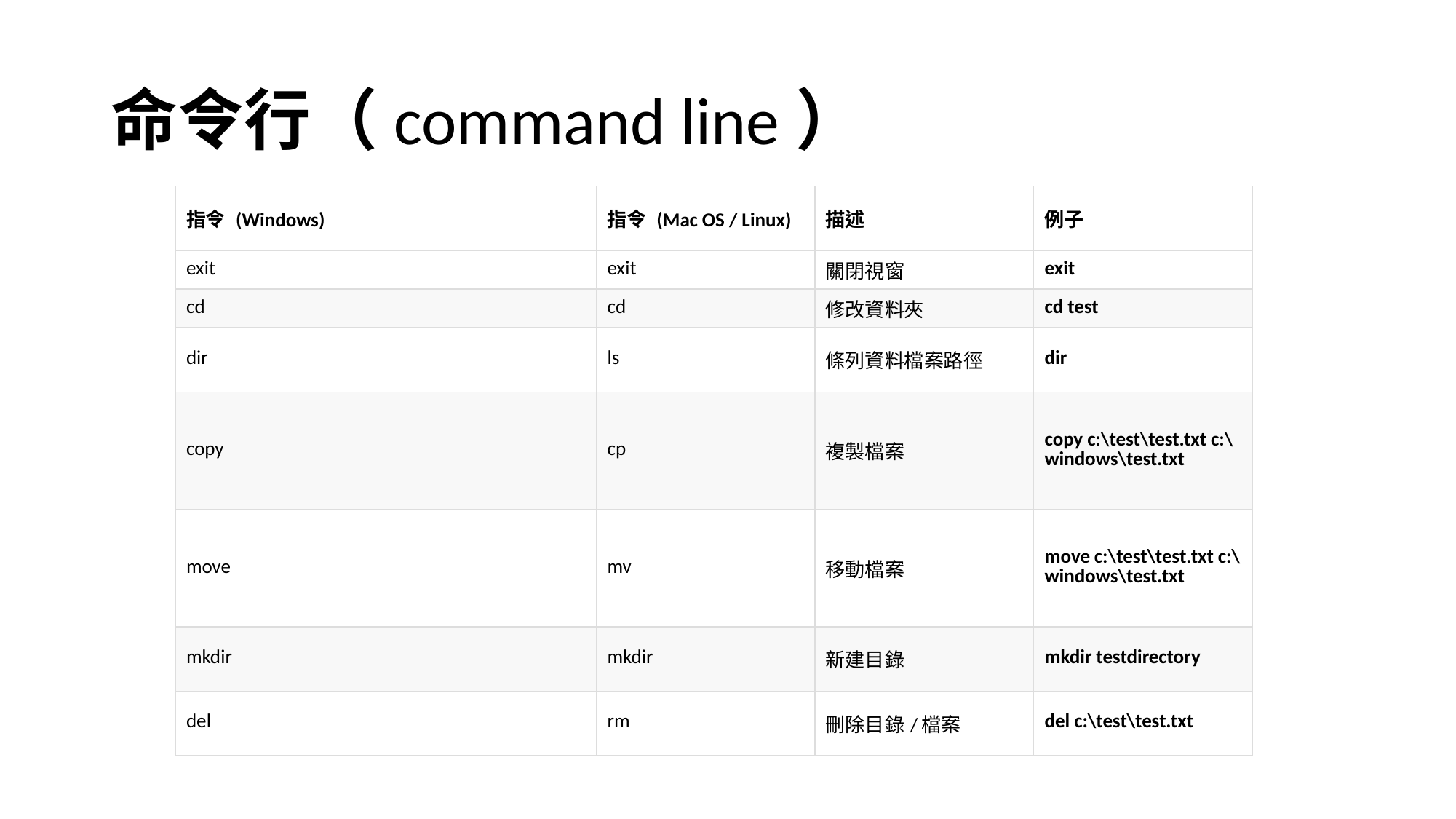

# 命令行（command line）
| 指令 (Windows) | 指令 (Mac OS / Linux) | 描述 | 例子 |
| --- | --- | --- | --- |
| exit | exit | 關閉視窗 | exit |
| cd | cd | 修改資料夾 | cd test |
| dir | ls | 條列資料檔案路徑 | dir |
| copy | cp | 複製檔案 | copy c:\test\test.txt c:\windows\test.txt |
| move | mv | 移動檔案 | move c:\test\test.txt c:\windows\test.txt |
| mkdir | mkdir | 新建目錄 | mkdir testdirectory |
| del | rm | 刪除目錄/檔案 | del c:\test\test.txt |